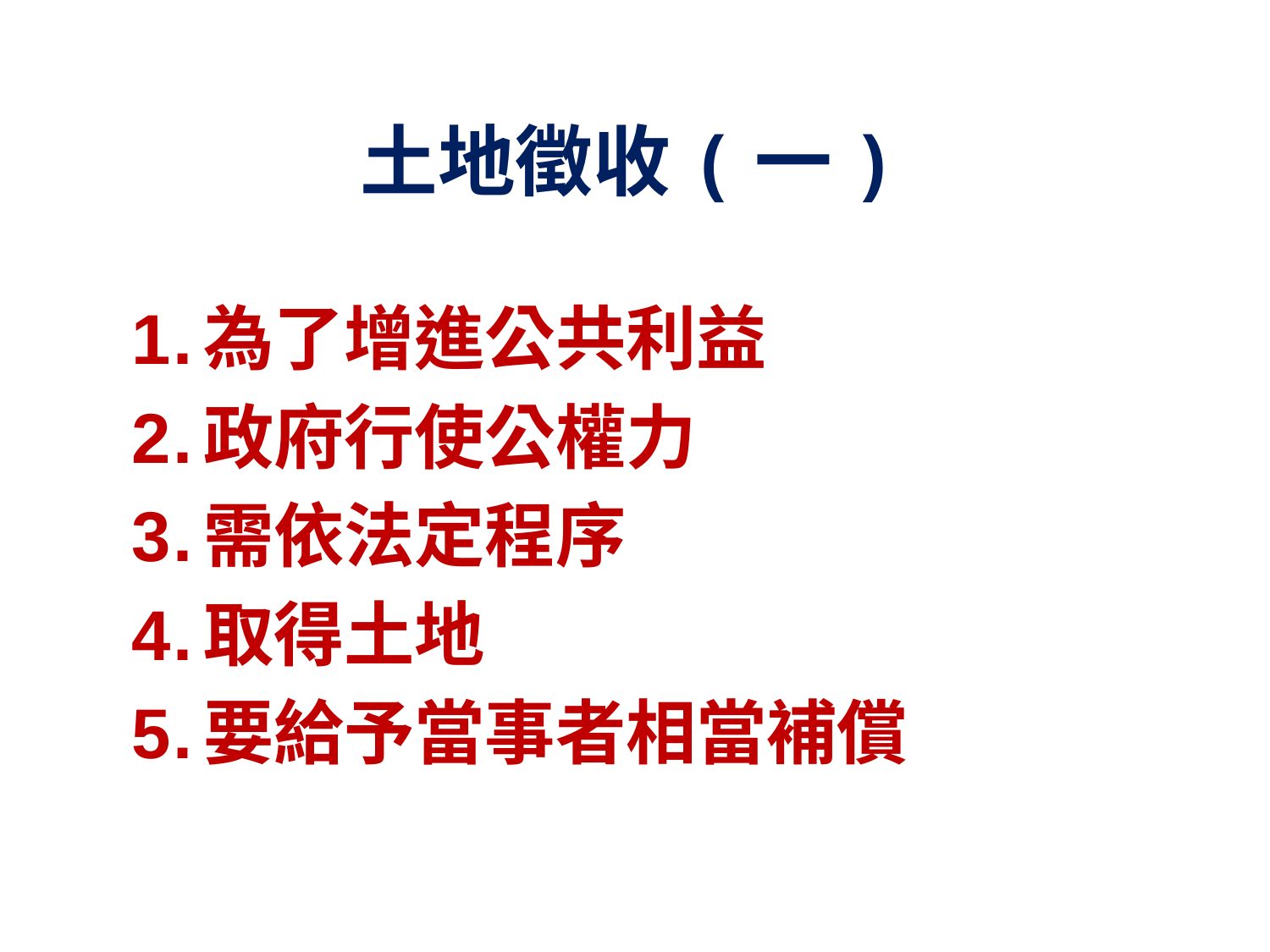

# 土地徵收(一)
為了增進公共利益
政府行使公權力
需依法定程序
取得土地
要給予當事者相當補償